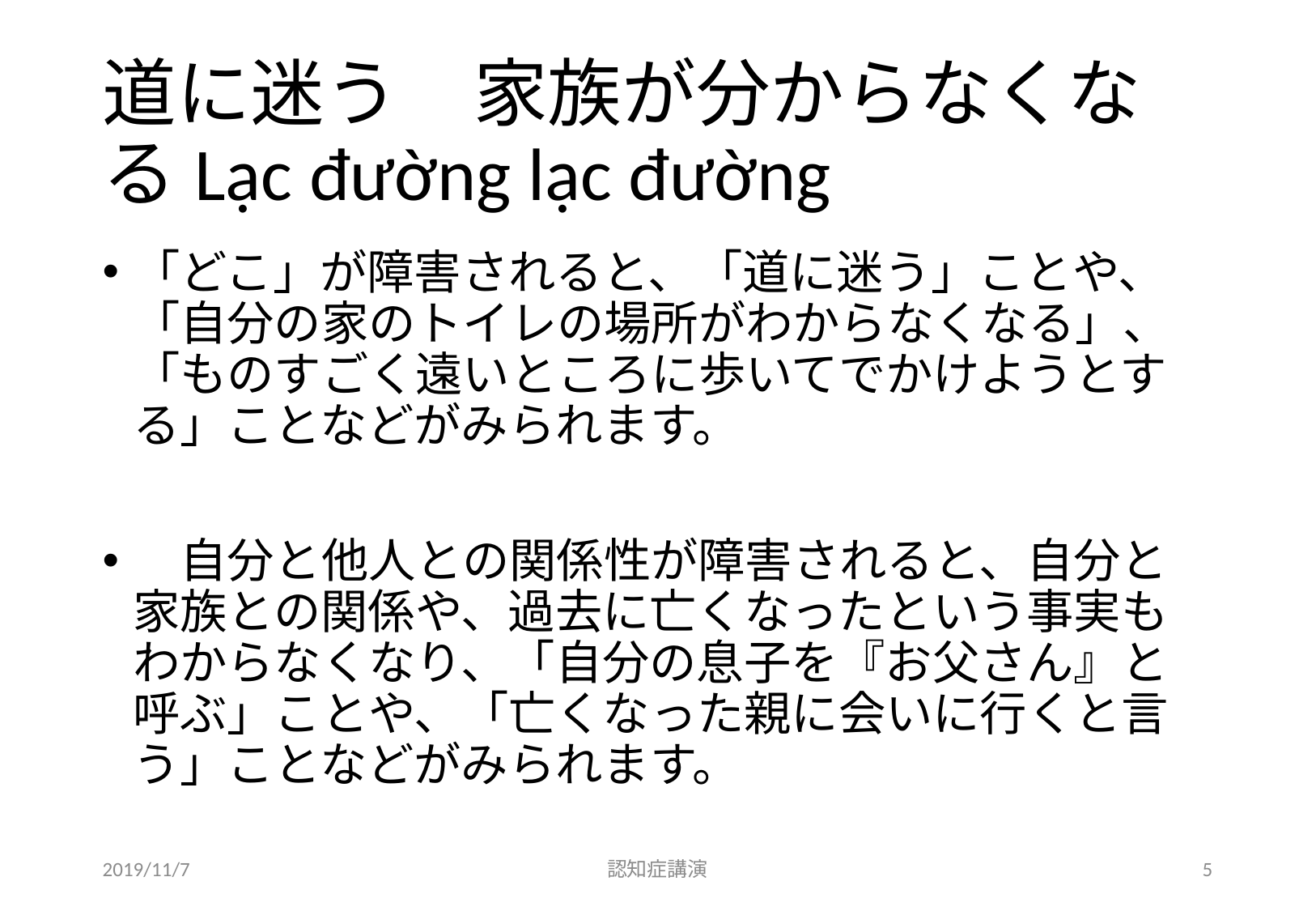

# 道に迷う　家族が分からなくなるLạc đường lạc đường
「どこ」が障害されると、「道に迷う」ことや、「自分の家のトイレの場所がわからなくなる」、「ものすごく遠いところに歩いてでかけようとする」ことなどがみられます。

　自分と他人との関係性が障害されると、自分と家族との関係や、過去に亡くなったという事実もわからなくなり、「自分の息子を『お父さん』と呼ぶ」ことや、「亡くなった親に会いに行くと言う」ことなどがみられます。

2019/11/7
認知症講演
5